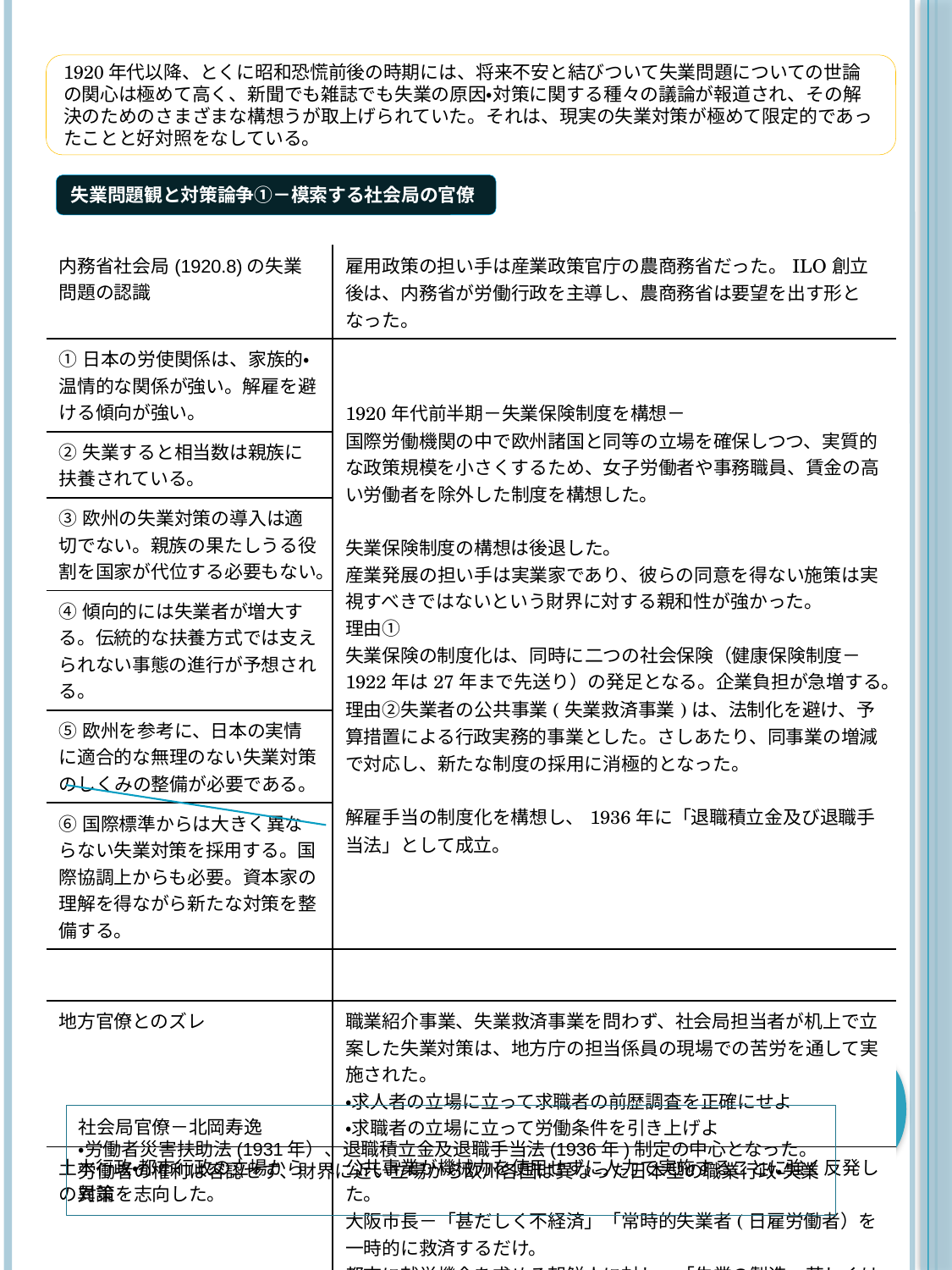

1920年代以降、とくに昭和恐慌前後の時期には、将来不安と結びついて失業問題についての世論の関心は極めて高く、新聞でも雑誌でも失業の原因・対策に関する種々の議論が報道され、その解決のためのさまざまな構想うが取上げられていた。それは、現実の失業対策が極めて限定的であったことと好対照をなしている。
失業問題観と対策論争①－模索する社会局の官僚
| 内務省社会局(1920.8)の失業問題の認識 | 雇用政策の担い手は産業政策官庁の農商務省だった。ILO創立後は、内務省が労働行政を主導し、農商務省は要望を出す形となった。 |
| --- | --- |
| ①日本の労使関係は、家族的・温情的な関係が強い。解雇を避ける傾向が強い。 | 1920年代前半期－失業保険制度を構想－ 国際労働機関の中で欧州諸国と同等の立場を確保しつつ、実質的な政策規模を小さくするため、女子労働者や事務職員、賃金の高い労働者を除外した制度を構想した。 失業保険制度の構想は後退した。 産業発展の担い手は実業家であり、彼らの同意を得ない施策は実視すべきではないという財界に対する親和性が強かった。 理由① 失業保険の制度化は、同時に二つの社会保険（健康保険制度－1922年は27年まで先送り）の発足となる。企業負担が急増する。 理由②失業者の公共事業(失業救済事業)は、法制化を避け、予算措置による行政実務的事業とした。さしあたり、同事業の増減で対応し、新たな制度の採用に消極的となった。 解雇手当の制度化を構想し、1936年に「退職積立金及び退職手当法」として成立。 |
| ②失業すると相当数は親族に扶養されている。 |  |
| ③欧州の失業対策の導入は適切でない。親族の果たしうる役割を国家が代位する必要もない。 |  |
| ④傾向的には失業者が増大する。伝統的な扶養方式では支えられない事態の進行が予想される。 |  |
| ⑤欧州を参考に、日本の実情に適合的な無理のない失業対策のしくみの整備が必要である。 |  |
| ⑥国際標準からは大きく異ならない失業対策を採用する。国際協調上からも必要。資本家の理解を得ながら新たな対策を整備する。 |  |
|  |  |
| 地方官僚とのズレ | 職業紹介事業、失業救済事業を問わず、社会局担当者が机上で立案した失業対策は、地方庁の担当係員の現場での苦労を通して実施された。 ・求人者の立場に立って求職者の前歴調査を正確にせよ ・求職者の立場に立って労働条件を引き上げよ |
| 土木行政・都市行政の立場からの異論 | 公共事業が機械力を使用せずに人力で実施することに強く反発した。 大阪市長－「甚だしく不経済」「常時的失業者(日雇労働者）を一時的に救済するだけ。 都市に就労機会を求める朝鮮人に対し、「失業の製造、若しくはその助長となる」と批判した。→都市スラムを拡張することになる。 |
9
社会局官僚－北岡寿逸
・労働者災害扶助法(1931年）、退職積立金及退職手当法(1936年)制定の中心となった。労働者の権利は容認せず、財界に近い立場から欧州各国は異なった日本型の職業行政・失業対策を志向した。